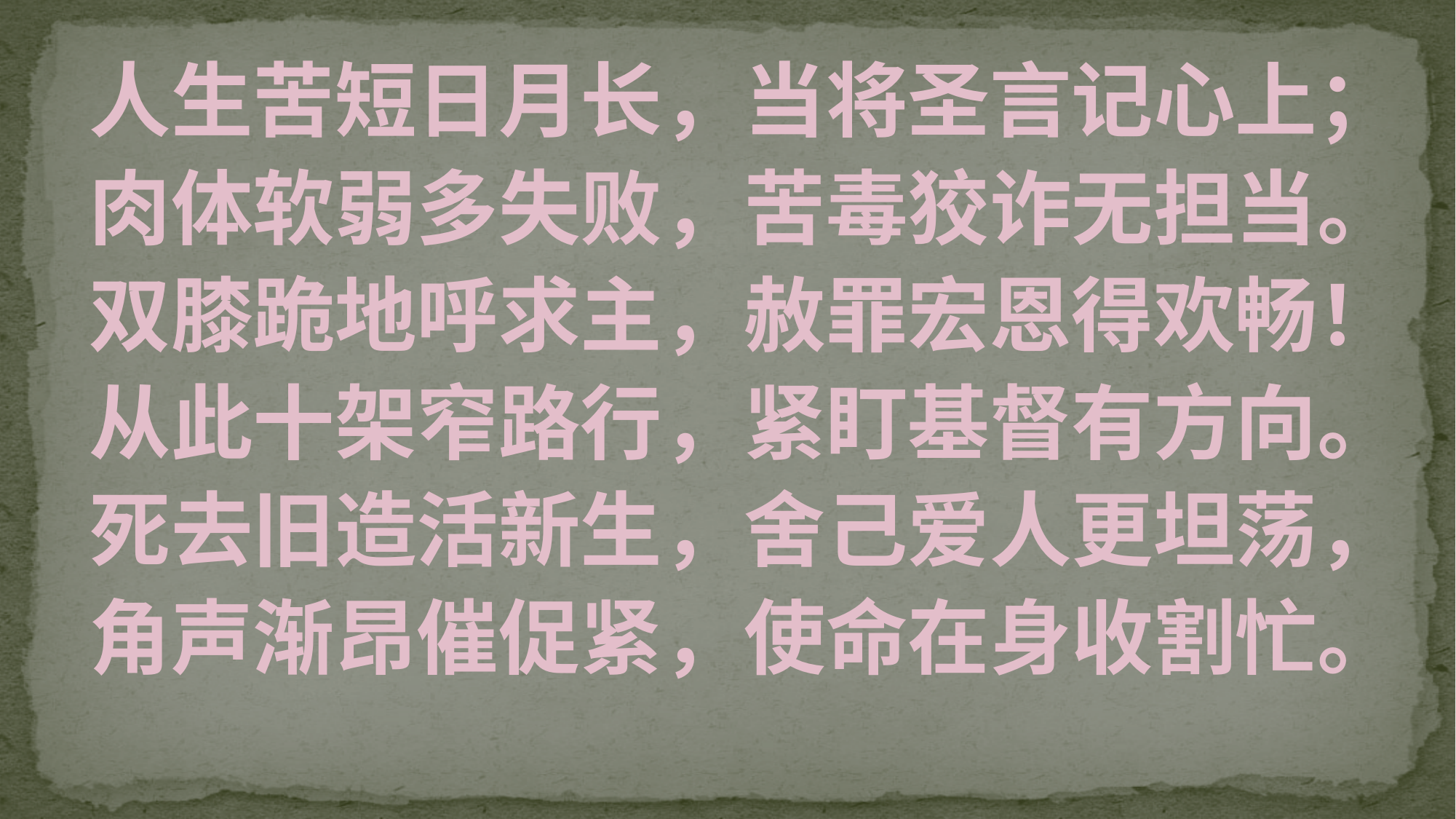

#
人生苦短日月长，当将圣言记心上；
肉体软弱多失败，苦毒狡诈无担当。
双膝跪地呼求主，赦罪宏恩得欢畅！
从此十架窄路行，紧盯基督有方向。
死去旧造活新生，舍己爱人更坦荡，
角声渐昂催促紧，使命在身收割忙。